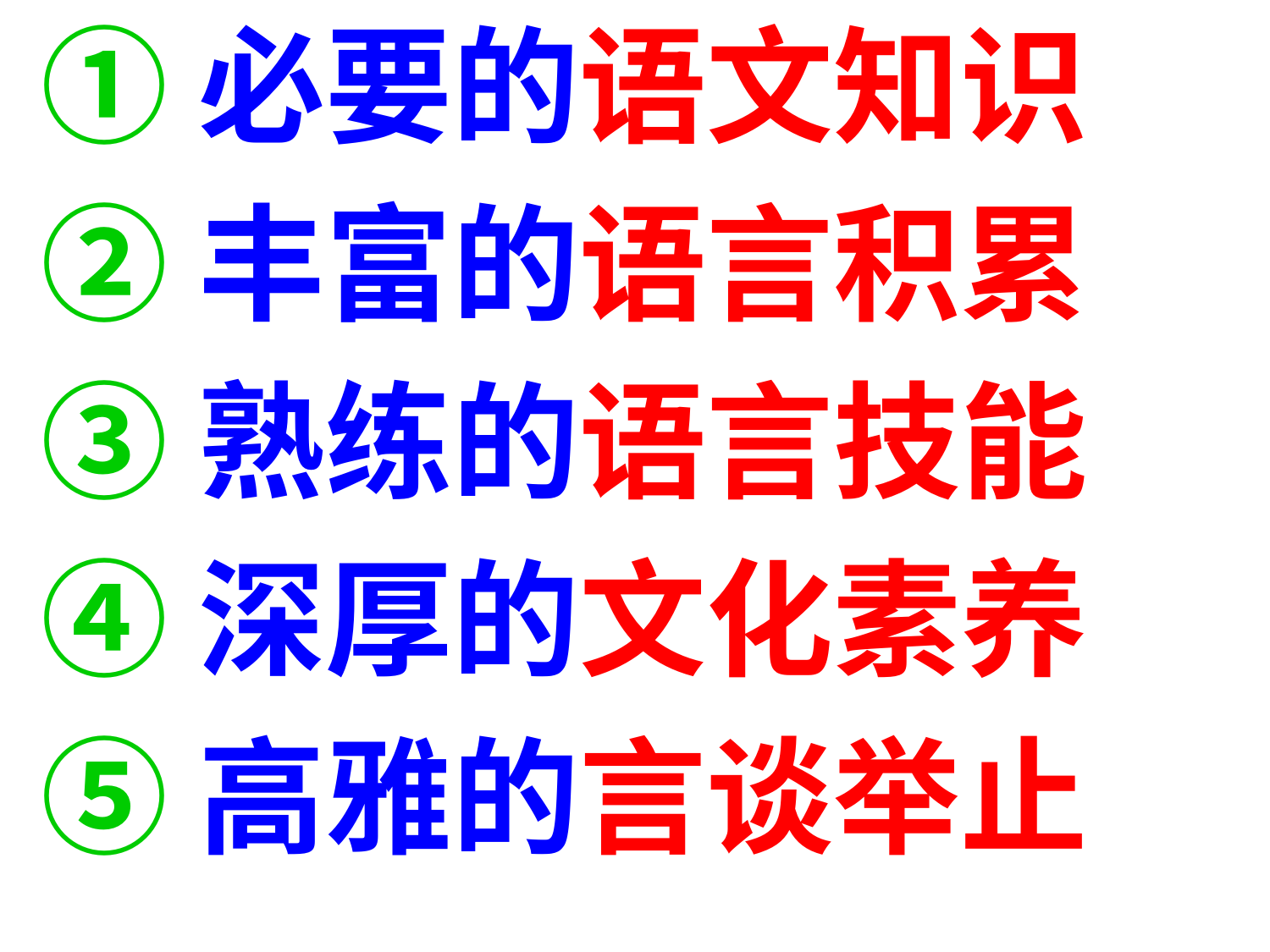

①必要的语文知识
 ②丰富的语言积累
 ③熟练的语言技能
 ④深厚的文化素养
 ⑤高雅的言谈举止